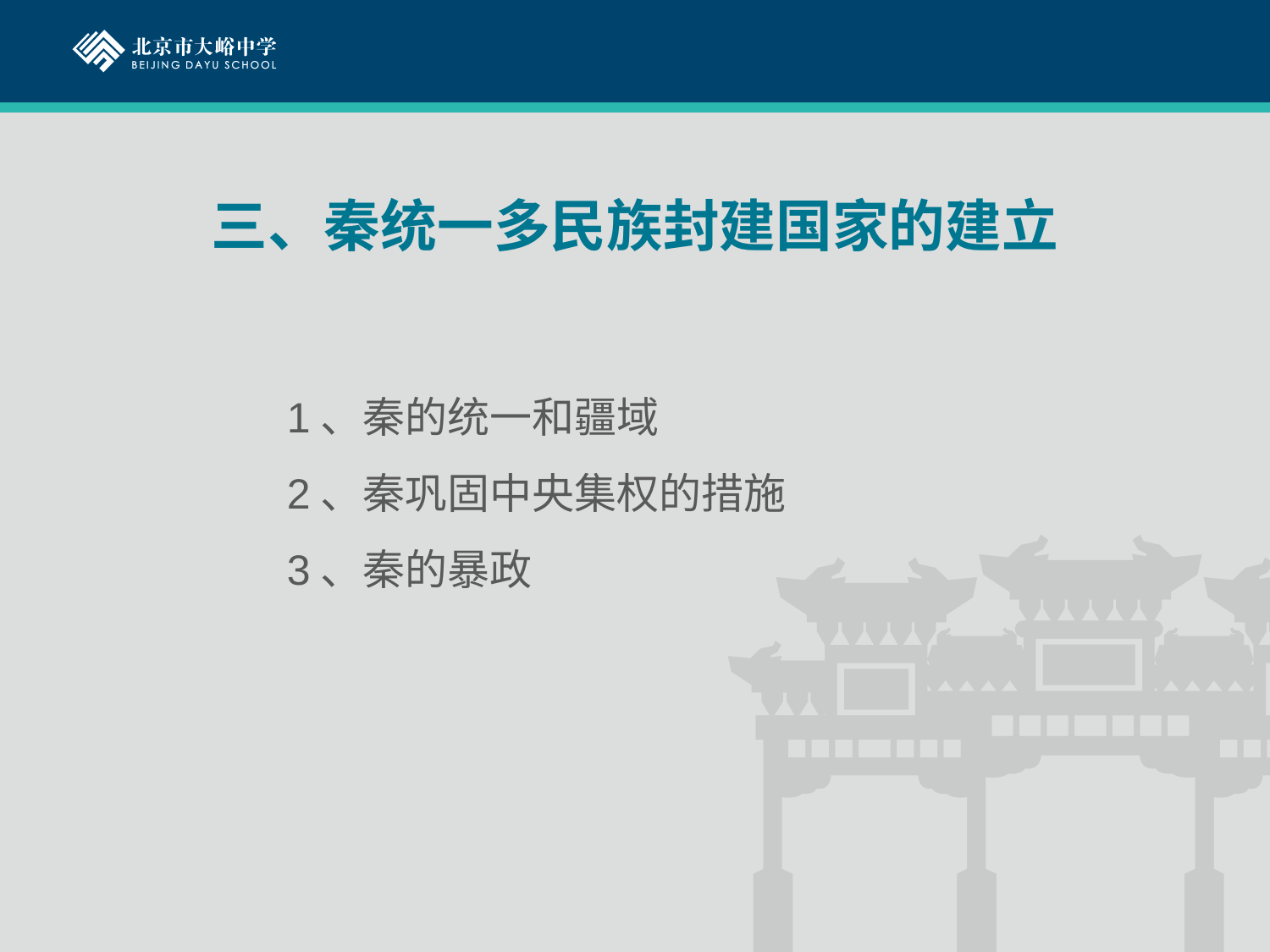

# 三、秦统一多民族封建国家的建立
1、秦的统一和疆域
2、秦巩固中央集权的措施
3、秦的暴政